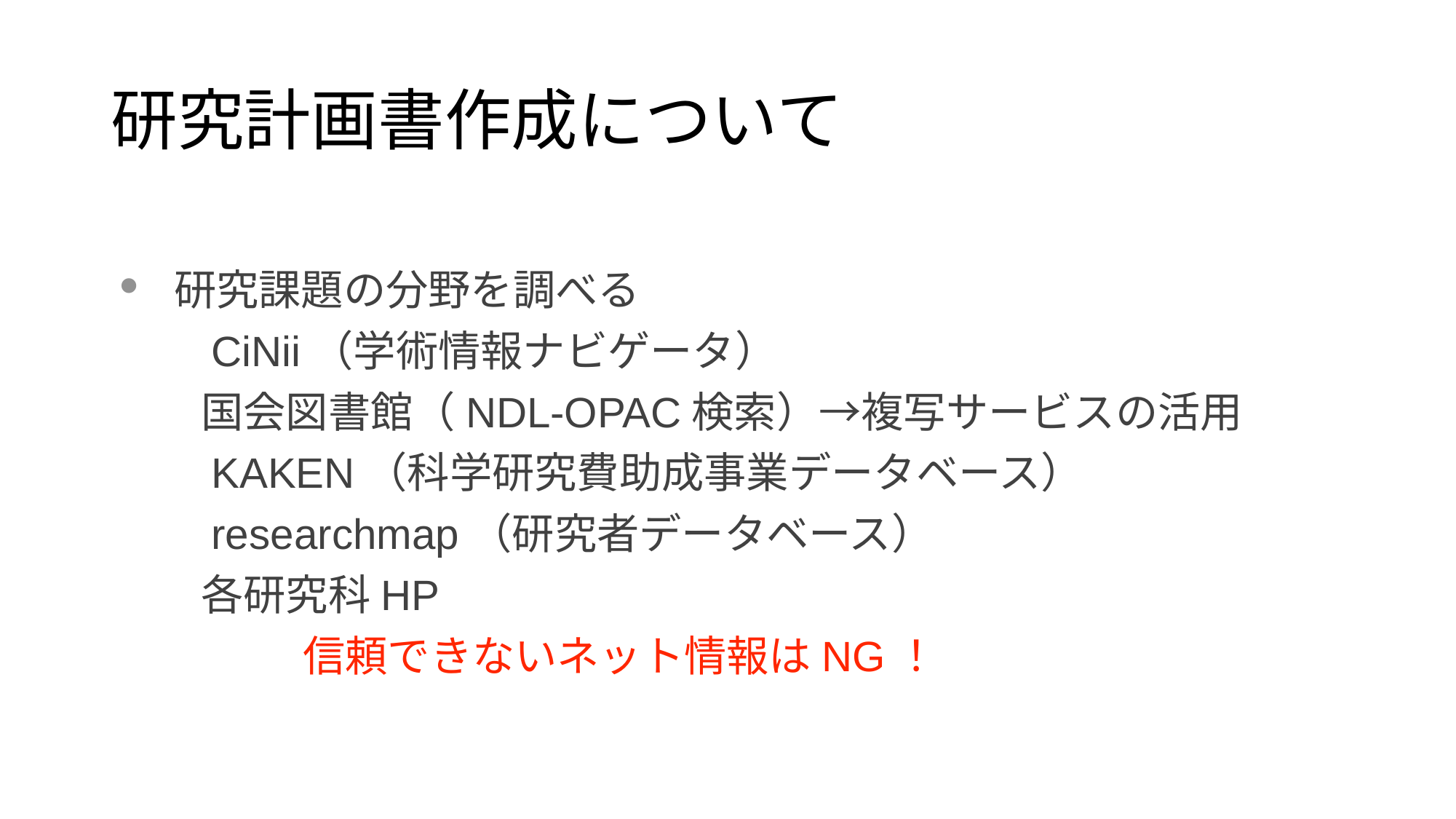

# 研究計画書作成について
研究課題の分野を調べる
　CiNii（学術情報ナビゲータ）
　国会図書館（NDL-OPAC検索）→複写サービスの活用
　KAKEN（科学研究費助成事業データベース）
　researchmap（研究者データベース）
　各研究科HP
 信頼できないネット情報はNG！